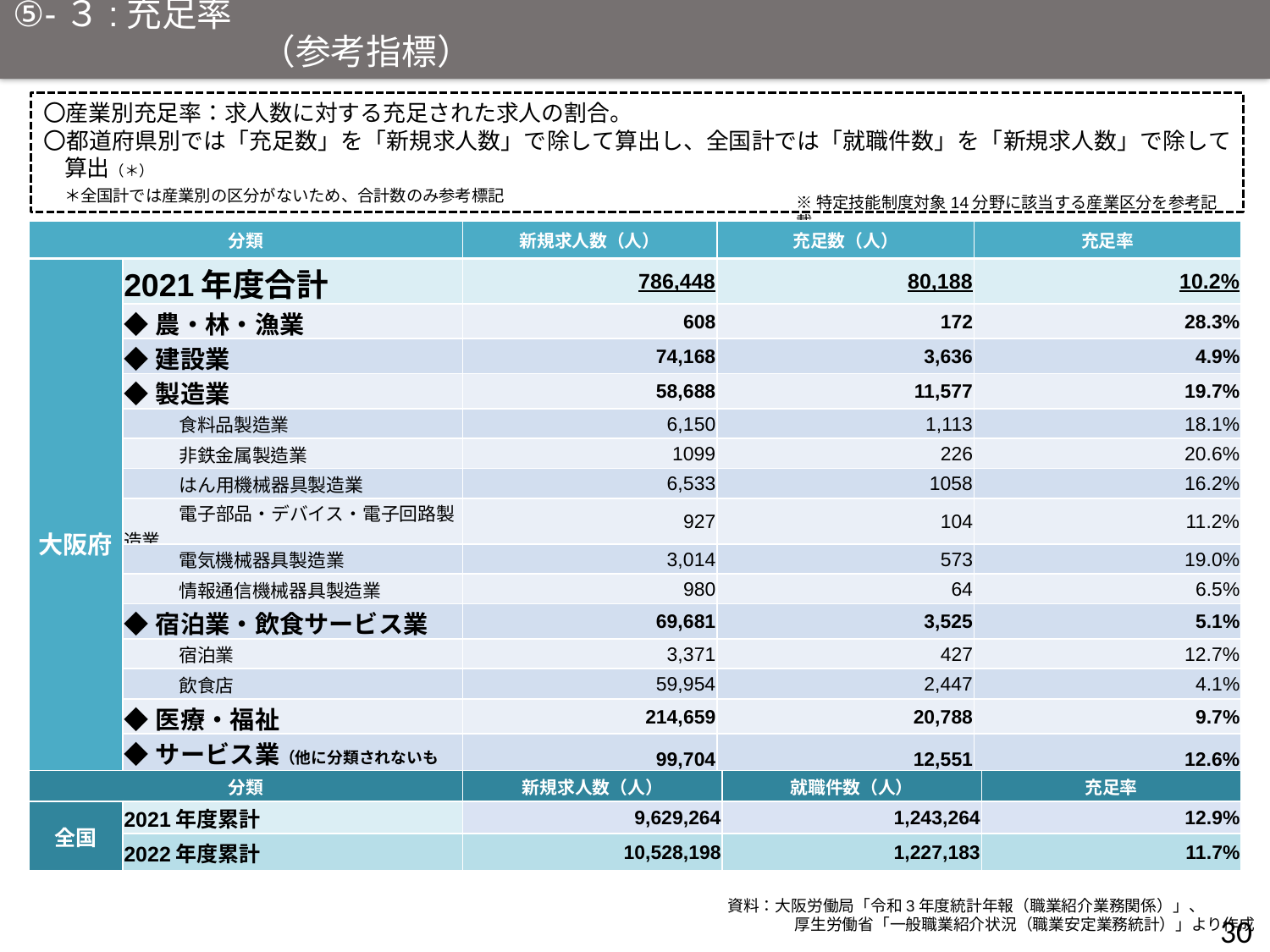

Ⅲ　東西二極の一極としての社会経済構造の構築
⑤-３:充足率　　　　　　　　　　　　　　　　　　　　　　　　　　　　　　　　　　　（参考指標）
〇産業別充足率：求人数に対する充足された求人の割合。
〇都道府県別では「充足数」を「新規求人数」で除して算出し、全国計では「就職件数」を「新規求人数」で除して算出（＊）
　＊全国計では産業別の区分がないため、合計数のみ参考標記
※特定技能制度対象14分野に該当する産業区分を参考記載。
| 分類 |  | 新規求人数（人） | 充足数（人） | 充足率 |
| --- | --- | --- | --- | --- |
| 大阪府 | 2021年度合計 | 786,448 | 80,188 | 10.2% |
|  | ◆農・林・漁業 | 608 | 172 | 28.3% |
|  | ◆建設業 | 74,168 | 3,636 | 4.9% |
|  | ◆製造業 | 58,688 | 11,577 | 19.7% |
|  | 食料品製造業 | 6,150 | 1,113 | 18.1% |
|  | 非鉄金属製造業 | 1099 | 226 | 20.6% |
|  | はん用機械器具製造業 | 6,533 | 1058 | 16.2% |
|  | 電子部品・デバイス・電子回路製造業 | 927 | 104 | 11.2% |
|  | 電気機械器具製造業 | 3,014 | 573 | 19.0% |
|  | 情報通信機械器具製造業 | 980 | 64 | 6.5% |
|  | ◆宿泊業・飲食サービス業 | 69,681 | 3,525 | 5.1% |
|  | 宿泊業 | 3,371 | 427 | 12.7% |
|  | 飲食店 | 59,954 | 2,447 | 4.1% |
|  | ◆医療・福祉 | 214,659 | 20,788 | 9.7% |
|  | ◆サービス業（他に分類されないもの） | 99,704 | 12,551 | 12.6% |
| 分類 |  | 新規求人数（人） | 就職件数（人） | 充足率 |
| --- | --- | --- | --- | --- |
| 全国 | 2021年度累計 | 9,629,264 | 1,243,264 | 12.9% |
|  | 2022年度累計 | 10,528,198 | 1,227,183 | 11.7% |

資料：大阪労働局「令和3年度統計年報（職業紹介業務関係）」、
　　　　 厚生労働省「一般職業紹介状況（職業安定業務統計）」より作成
30